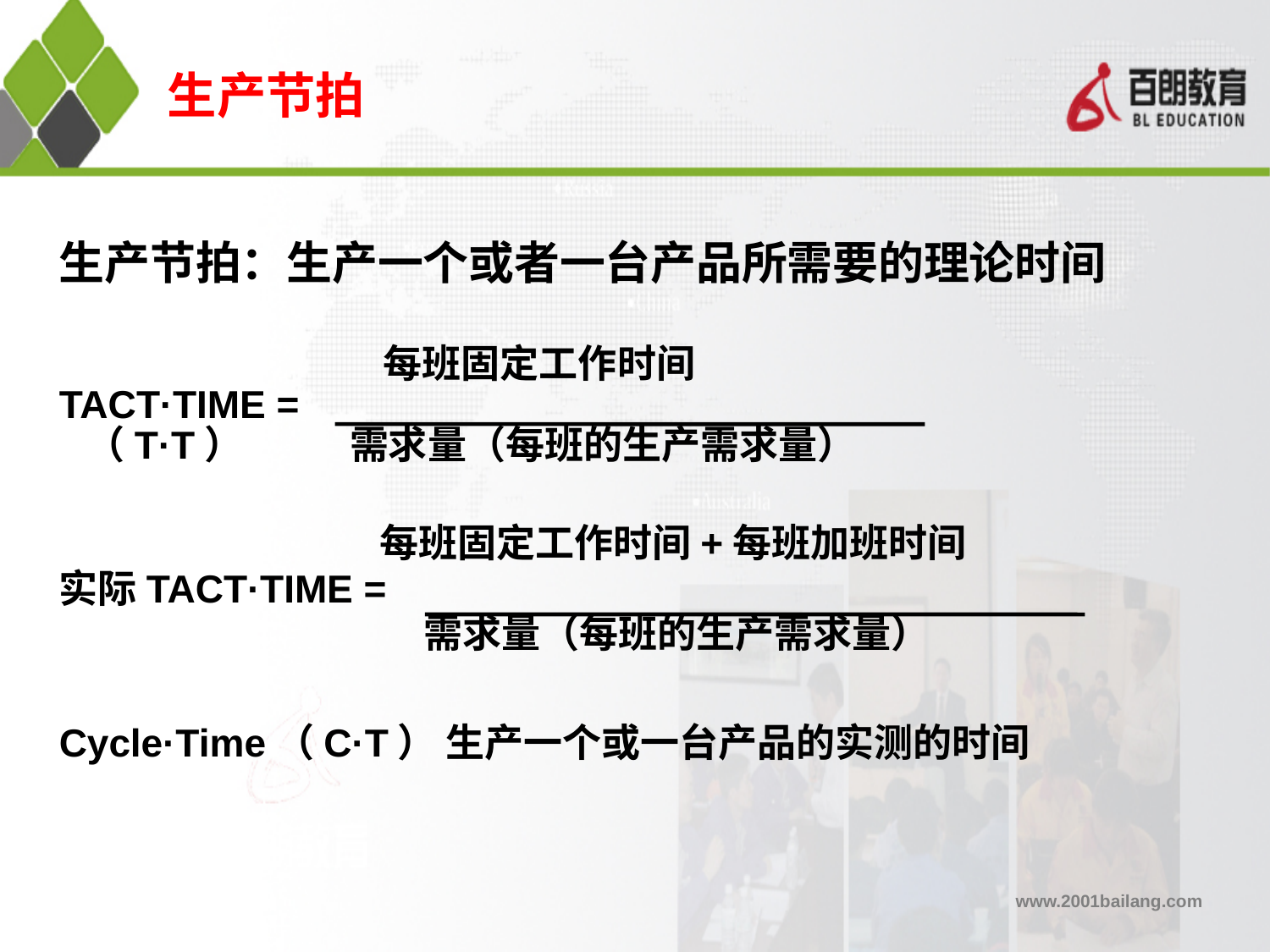

# 生产节拍
生产节拍：生产一个或者一台产品所需要的理论时间

                                                  每班固定工作时间
TACT·TIME =
  （T·T）            需求量（每班的生产需求量）

                                   每班固定工作时间+每班加班时间
实际TACT·TIME =
                                        需求量（每班的生产需求量）

Cycle·Time（C·T） 生产一个或一台产品的实测的时间